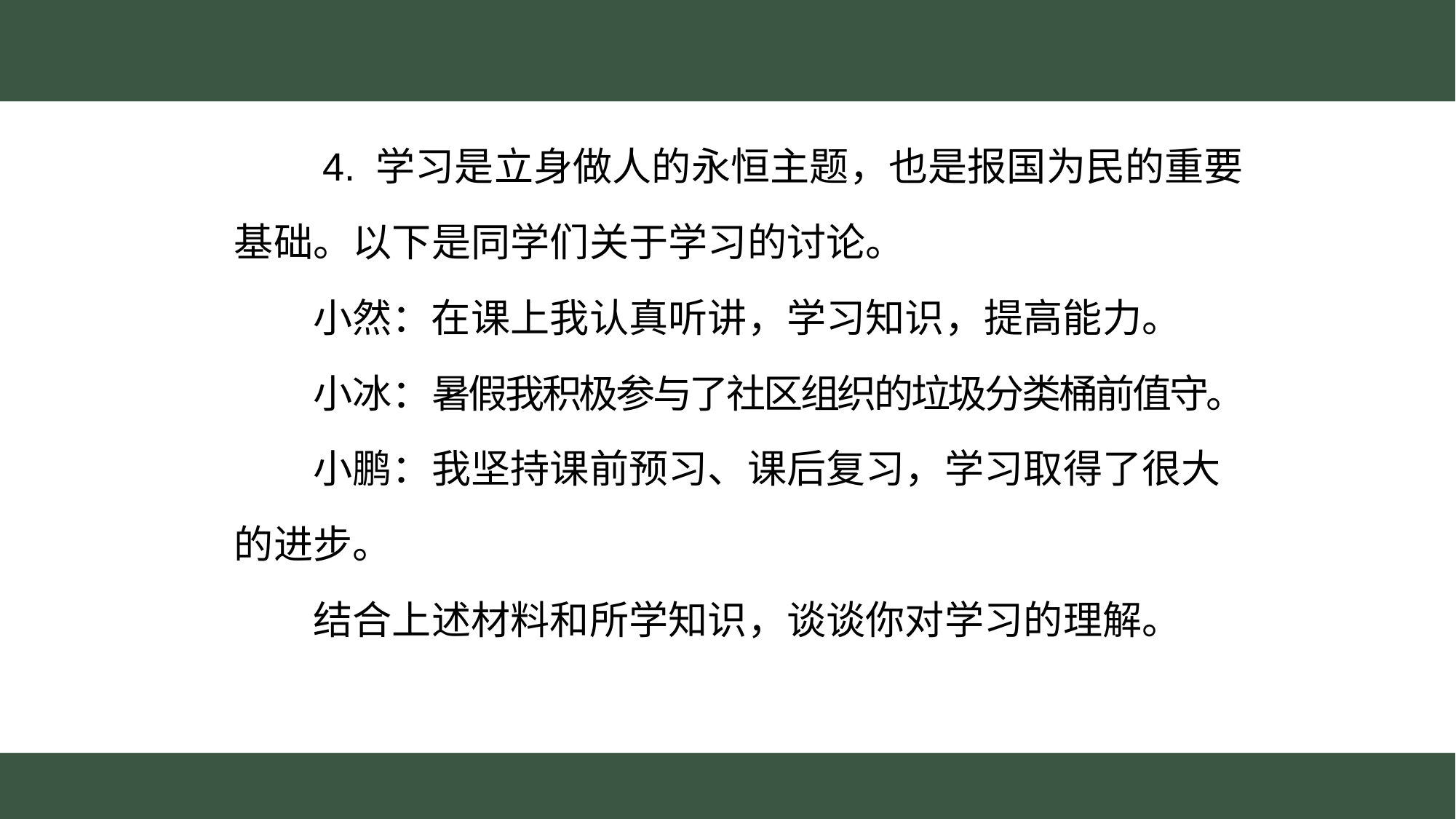

4. 学习是立身做人的永恒主题，也是报国为民的重要
基础。以下是同学们关于学习的讨论。
　　小然：在课上我认真听讲，学习知识，提高能力。
　　小冰：暑假我积极参与了社区组织的垃圾分类桶前值守。
　　小鹏：我坚持课前预习、课后复习，学习取得了很大
的进步。
　　结合上述材料和所学知识，谈谈你对学习的理解。